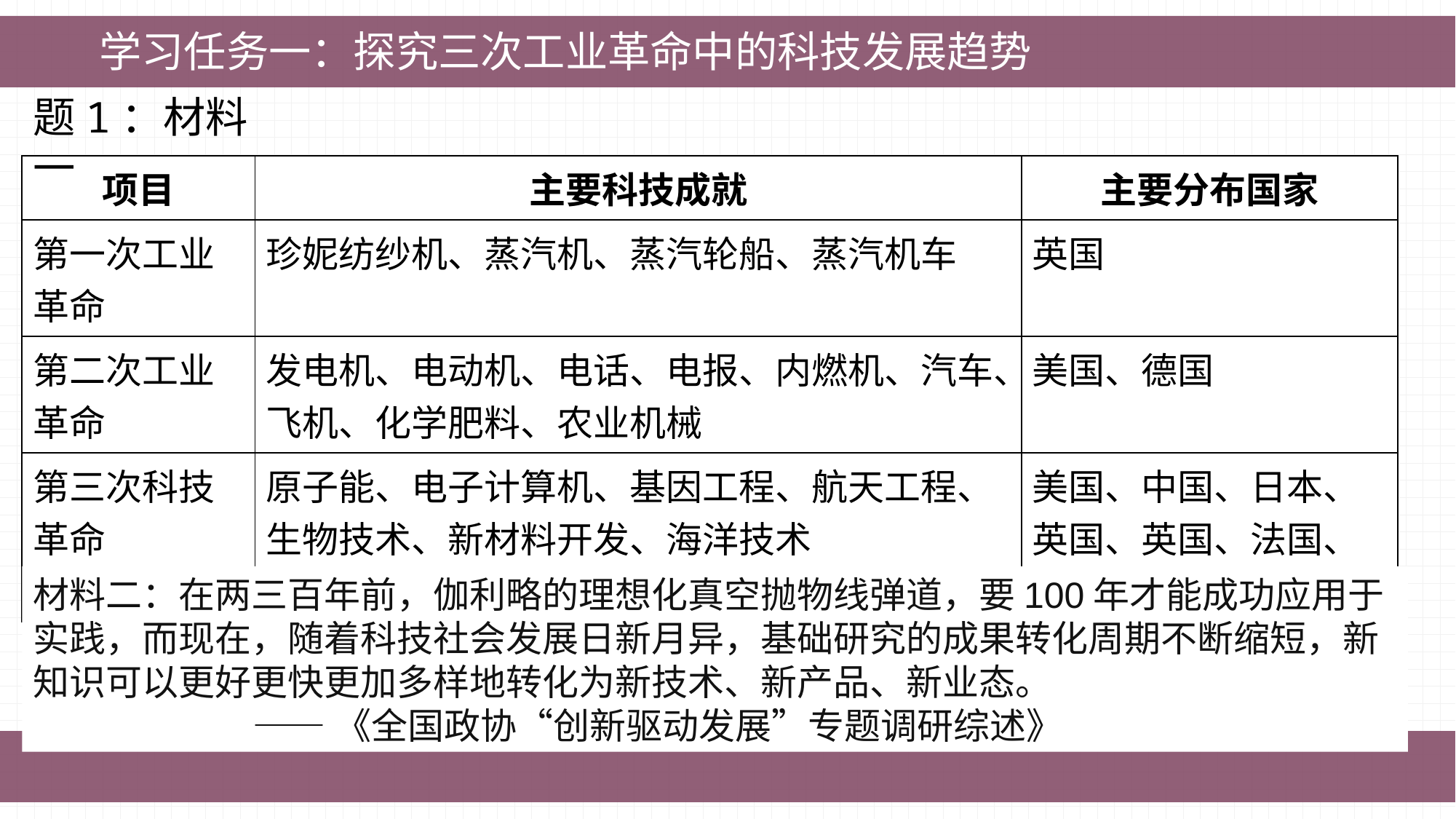

学习任务一：探究三次工业革命中的科技发展趋势

题1：材料一
| 项目 | 主要科技成就 | 主要分布国家 |
| --- | --- | --- |
| 第一次工业革命 | 珍妮纺纱机、蒸汽机、蒸汽轮船、蒸汽机车 | 英国 |
| 第二次工业革命 | 发电机、电动机、电话、电报、内燃机、汽车、飞机、化学肥料、农业机械 | 美国、德国 |
| 第三次科技革命 | 原子能、电子计算机、基因工程、航天工程、生物技术、新材料开发、海洋技术 | 美国、中国、日本、英国、英国、法国、德国等 |
材料二：在两三百年前，伽利略的理想化真空抛物线弹道，要100年才能成功应用于实践，而现在，随着科技社会发展日新月异，基础研究的成果转化周期不断缩短，新知识可以更好更快更加多样地转化为新技术、新产品、新业态。
                           ——《全国政协“创新驱动发展”专题调研综述》